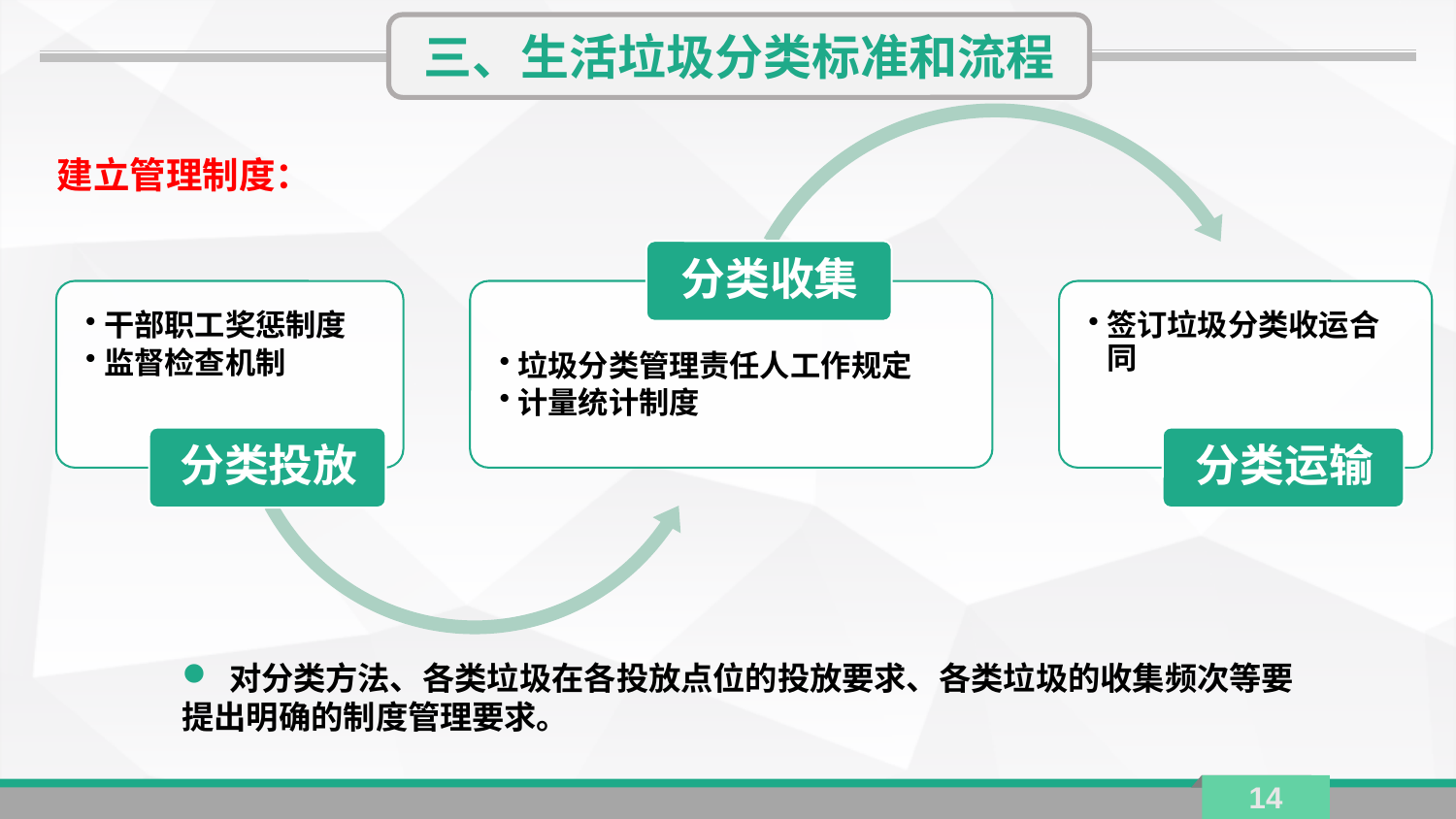

三、生活垃圾分类标准和流程
建立管理制度：
干部职工奖惩制度
监督检查机制

分类投放
垃圾分类管理责任人工作规定
计量统计制度
分类收集
签订垃圾分类收运合同
分类运输
 对分类方法、各类垃圾在各投放点位的投放要求、各类垃圾的收集频次等要提出明确的制度管理要求。
14